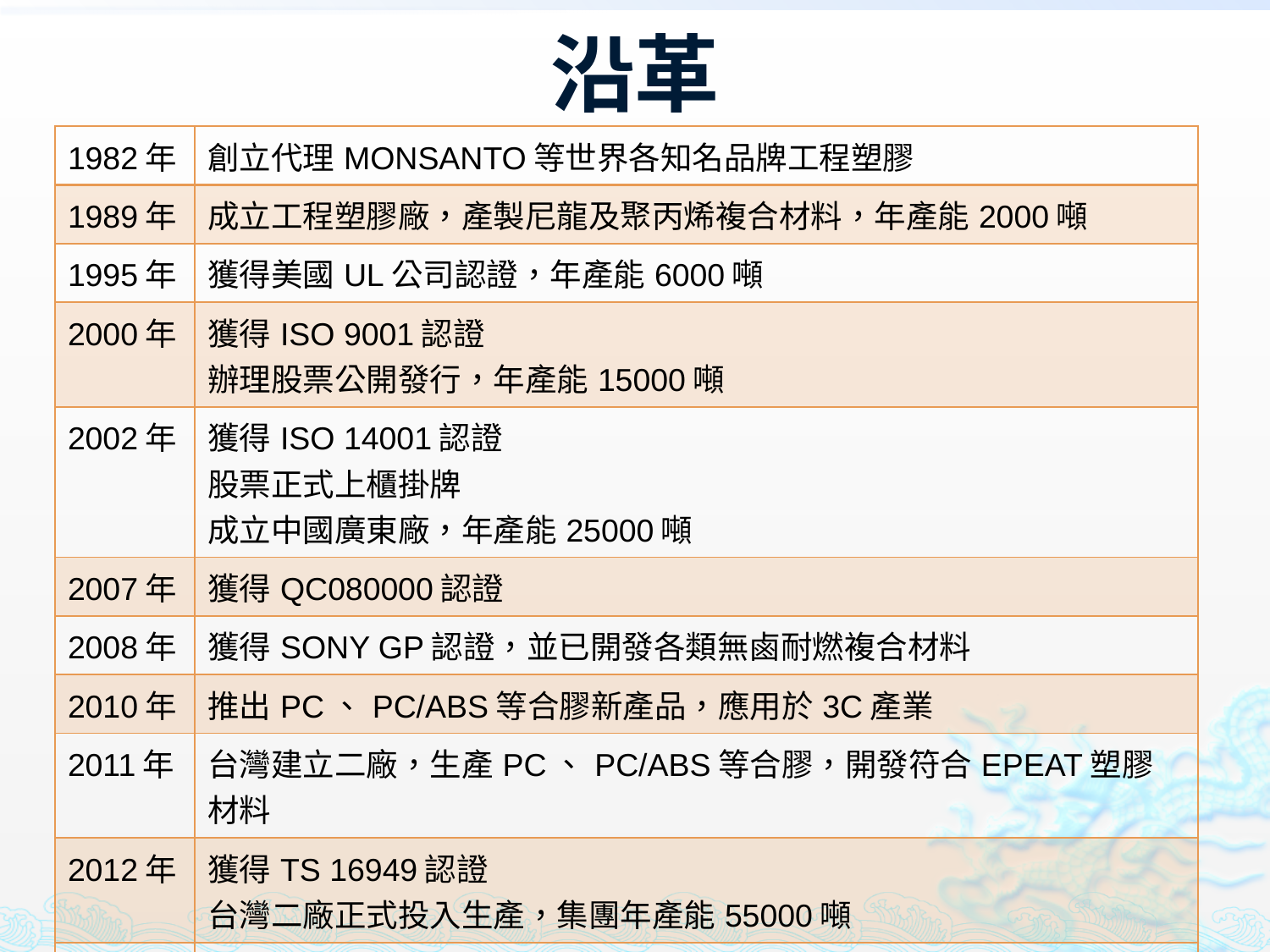

# 沿革
| 1982年 | 創立代理MONSANTO等世界各知名品牌工程塑膠 |
| --- | --- |
| 1989年 | 成立工程塑膠廠，產製尼龍及聚丙烯複合材料，年產能2000噸 |
| 1995年 | 獲得美國UL公司認證，年產能6000噸 |
| 2000年 | 獲得ISO 9001認證 辦理股票公開發行，年產能15000噸 |
| 2002年 | 獲得ISO 14001認證 股票正式上櫃掛牌 成立中國廣東廠，年產能25000噸 |
| 2007年 | 獲得QC080000認證 |
| 2008年 | 獲得SONY GP認證，並已開發各類無鹵耐燃複合材料 |
| 2010年 | 推出PC、PC/ABS等合膠新產品，應用於3C產業 |
| 2011年 | 台灣建立二廠，生產PC、PC/ABS等合膠，開發符合EPEAT塑膠材料 |
| 2012年 | 獲得TS 16949認證 台灣二廠正式投入生產，集團年產能55000噸 |
| 2013年 | 正式生產Ultrabook機殼材料 |
| 2014年 | 量產高流動PC/GF機殼材料，大陸廠投入PC複合材料之生產 |